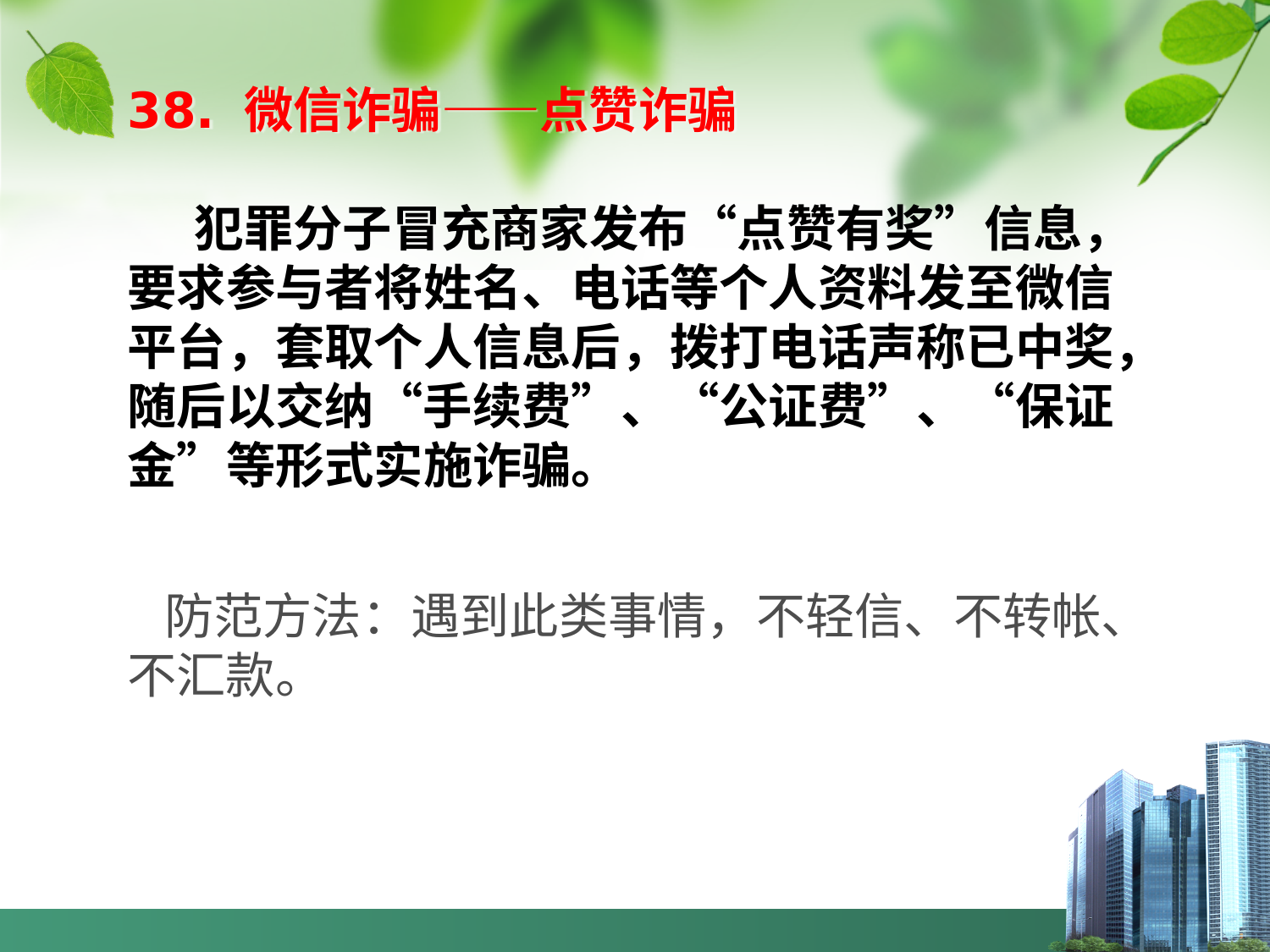

# 38. 微信诈骗——点赞诈骗 犯罪分子冒充商家发布“点赞有奖”信息，要求参与者将姓名、电话等个人资料发至微信平台，套取个人信息后，拨打电话声称已中奖，随后以交纳“手续费”、“公证费”、“保证金”等形式实施诈骗。
1
防范方法：遇到此类事情，不轻信、不转帐、不汇款。